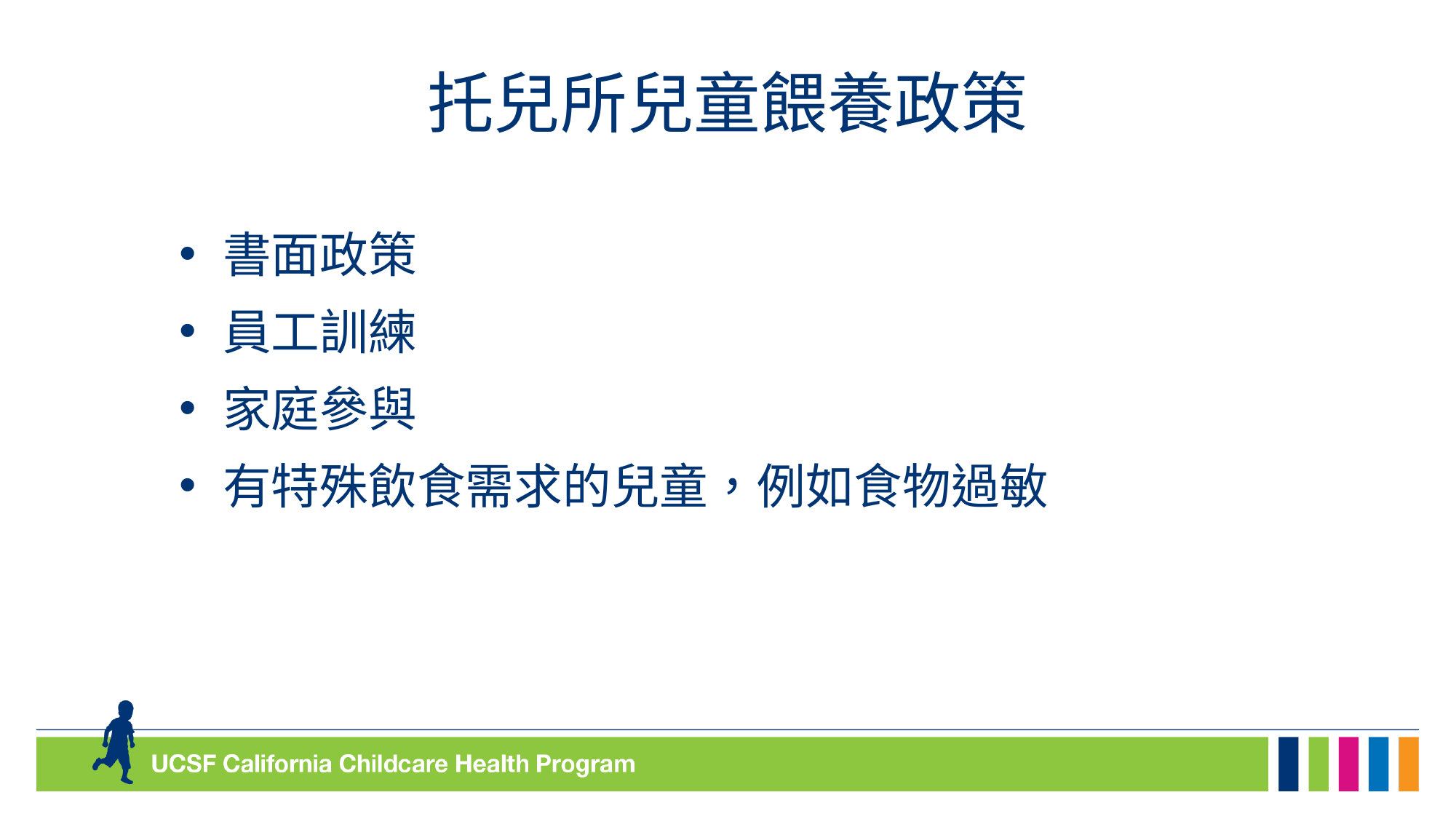

# 托兒所兒童餵養政策
書面政策
員工訓練
家庭參與
有特殊飲食需求的兒童，例如食物過敏